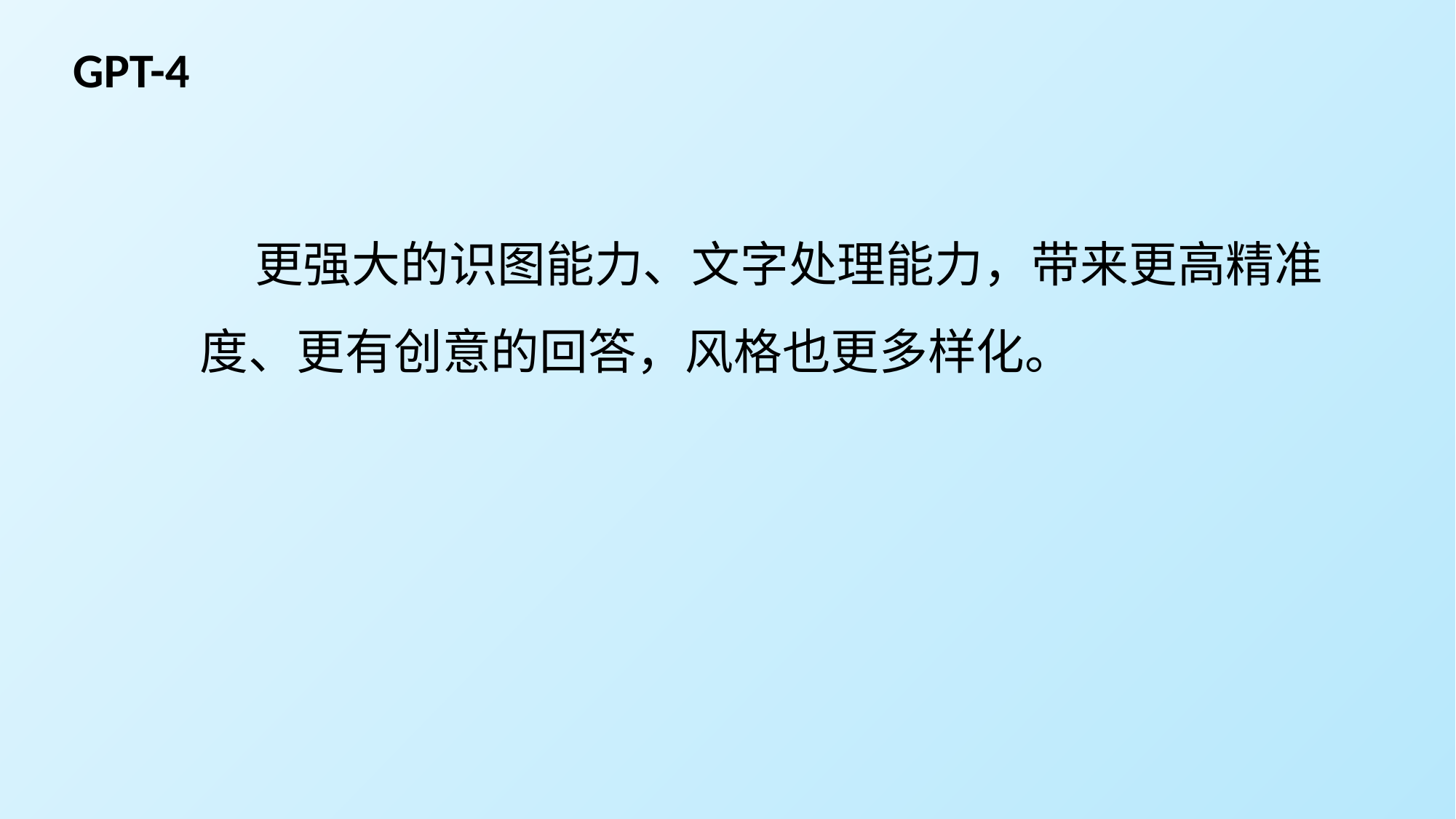

GPT-4
    更强大的识图能力、文字处理能力，带来更高精准度、更有创意的回答，风格也更多样化。